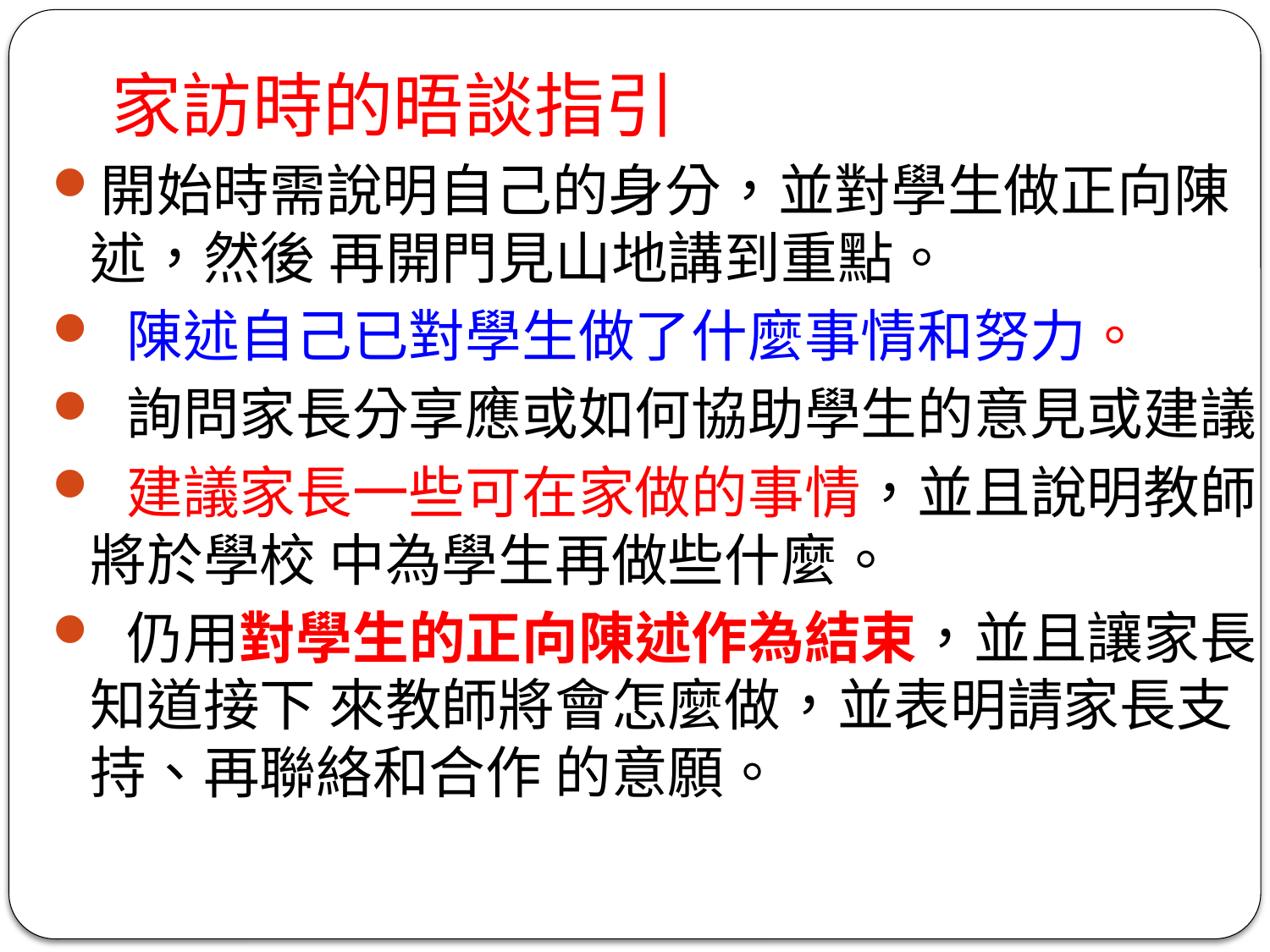

# 家訪時的晤談指引
開始時需說明自己的身分，並對學生做正向陳述，然後 再開門見山地講到重點。
 陳述自己已對學生做了什麼事情和努力。
 詢問家長分享應或如何協助學生的意見或建議。
 建議家長一些可在家做的事情，並且說明教師將於學校 中為學生再做些什麼。
 仍用對學生的正向陳述作為結束，並且讓家長知道接下 來教師將會怎麼做，並表明請家長支持、再聯絡和合作 的意願。